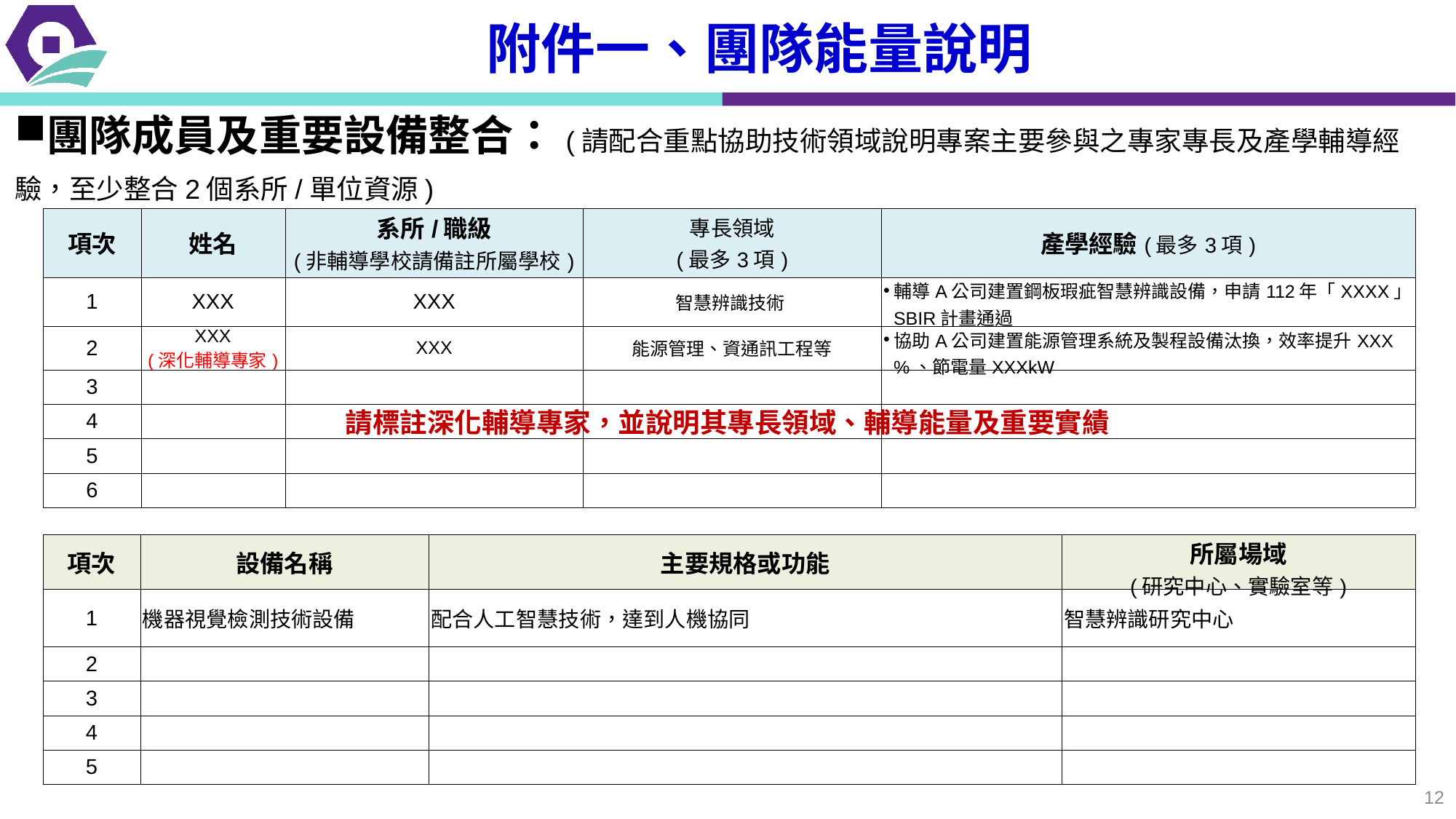

附件一、團隊能量說明
團隊成員及重要設備整合：(請配合重點協助技術領域說明專案主要參與之專家專長及產學輔導經驗，至少整合2個系所/單位資源)
| 項次 | 姓名 | 系所/職級 (非輔導學校請備註所屬學校) | 專長領域 (最多3項) | 產學經驗(最多3項) |
| --- | --- | --- | --- | --- |
| 1 | XXX | XXX | 智慧辨識技術 | 輔導A公司建置鋼板瑕疵智慧辨識設備，申請112年「XXXX」SBIR計畫通過 |
| 2 | XXX (深化輔導專家) | XXX | 能源管理、資通訊工程等 | 協助A公司建置能源管理系統及製程設備汰換，效率提升XXX%、節電量XXXkW |
| 3 |  |  |  |  |
| 4 |  |  |  |  |
| 5 |  |  |  |  |
| 6 |  |  |  |  |
請標註深化輔導專家，並說明其專長領域、輔導能量及重要實績
| 項次 | 設備名稱 | 主要規格或功能 | 所屬場域 (研究中心、實驗室等) |
| --- | --- | --- | --- |
| 1 | 機器視覺檢測技術設備 | 配合人工智慧技術，達到人機協同 | 智慧辨識研究中心 |
| 2 |  |  |  |
| 3 |  |  |  |
| 4 |  |  |  |
| 5 |  |  |  |
12